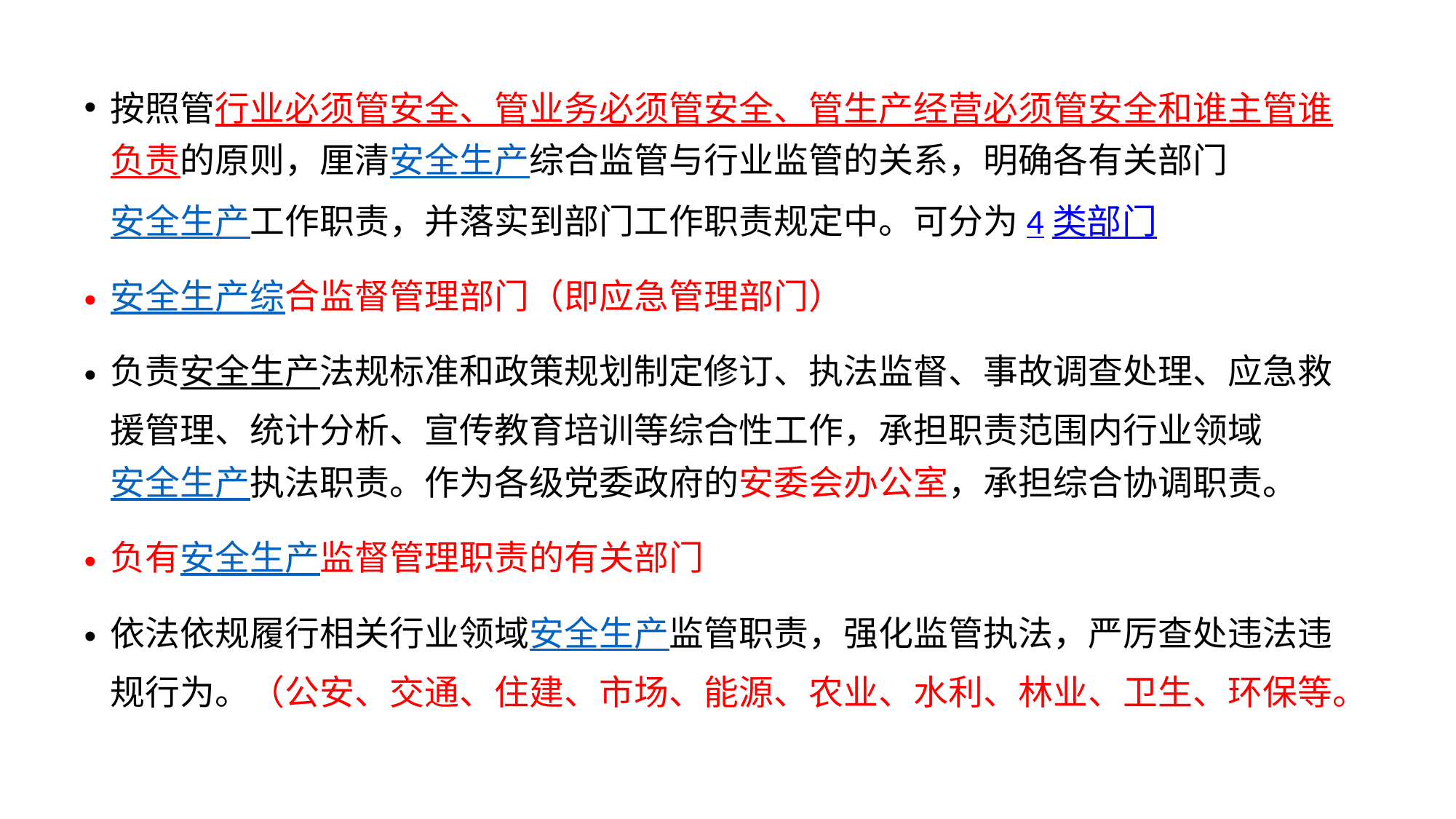

按照管行业必须管安全、管业务必须管安全、管生产经营必须管安全和谁主管谁负责的原则，厘清安全生产综合监管与行业监管的关系，明确各有关部门安全生产工作职责，并落实到部门工作职责规定中。可分为4类部门
安全生产综合监督管理部门（即应急管理部门）
负责安全生产法规标准和政策规划制定修订、执法监督、事故调查处理、应急救援管理、统计分析、宣传教育培训等综合性工作，承担职责范围内行业领域安全生产执法职责。作为各级党委政府的安委会办公室，承担综合协调职责。
负有安全生产监督管理职责的有关部门
依法依规履行相关行业领域安全生产监管职责，强化监管执法，严厉查处违法违规行为。（公安、交通、住建、市场、能源、农业、水利、林业、卫生、环保等。
81